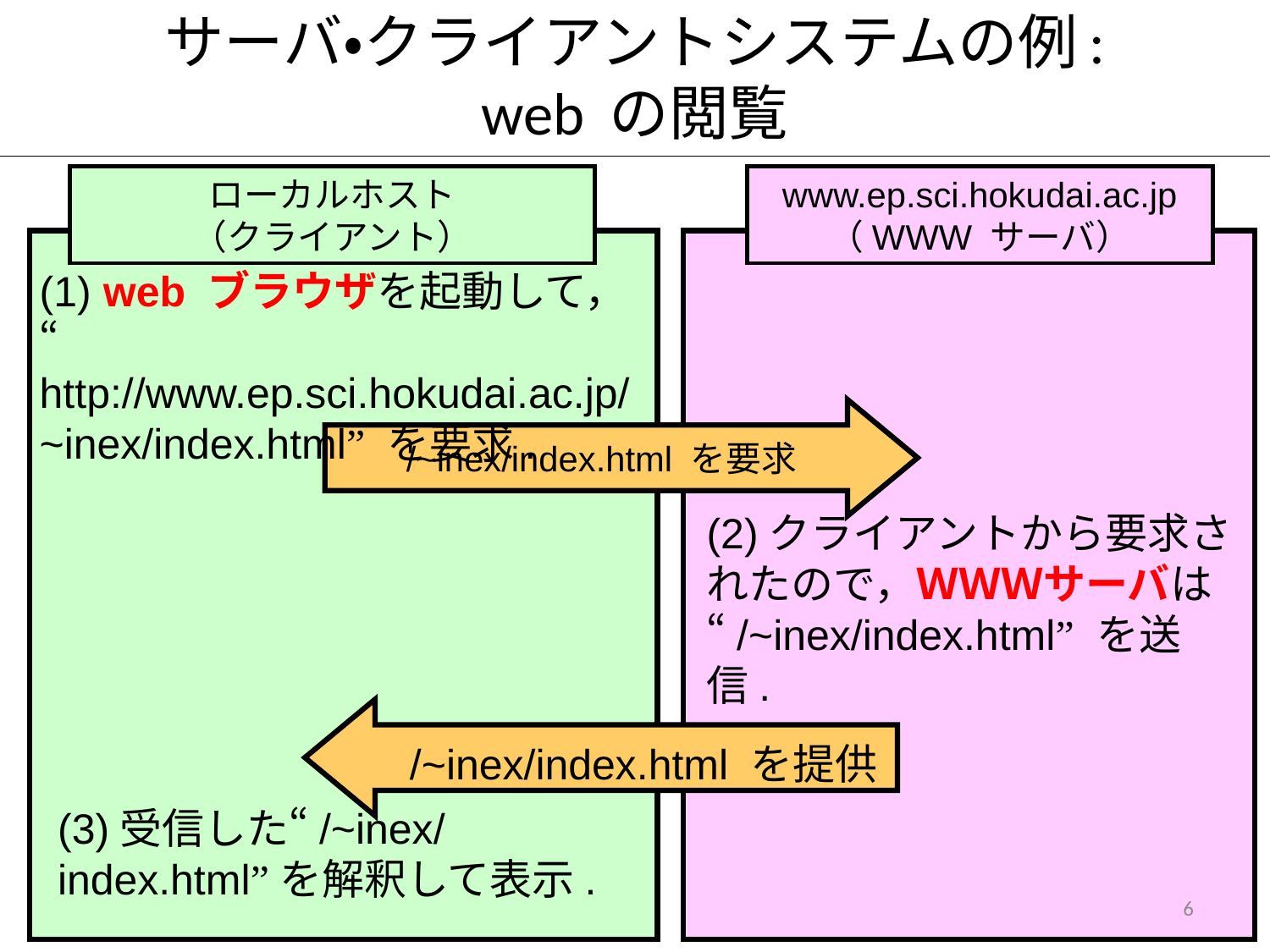

# サーバ・クライアントシステムの例: web の閲覧

ローカルホスト
（クライアント）
www.ep.sci.hokudai.ac.jp
（WWW サーバ）

(1) web ブラウザを起動して， “ http://www.ep.sci.hokudai.ac.jp/~inex/index.html” を要求.
/~inex/index.html を要求
(2)クライアントから要求されたので，ＷＷＷサーバは“/~inex/index.html” を送信.

/~inex/index.html を提供
(3)受信した“/~inex/index.html”を解釈して表示.
6